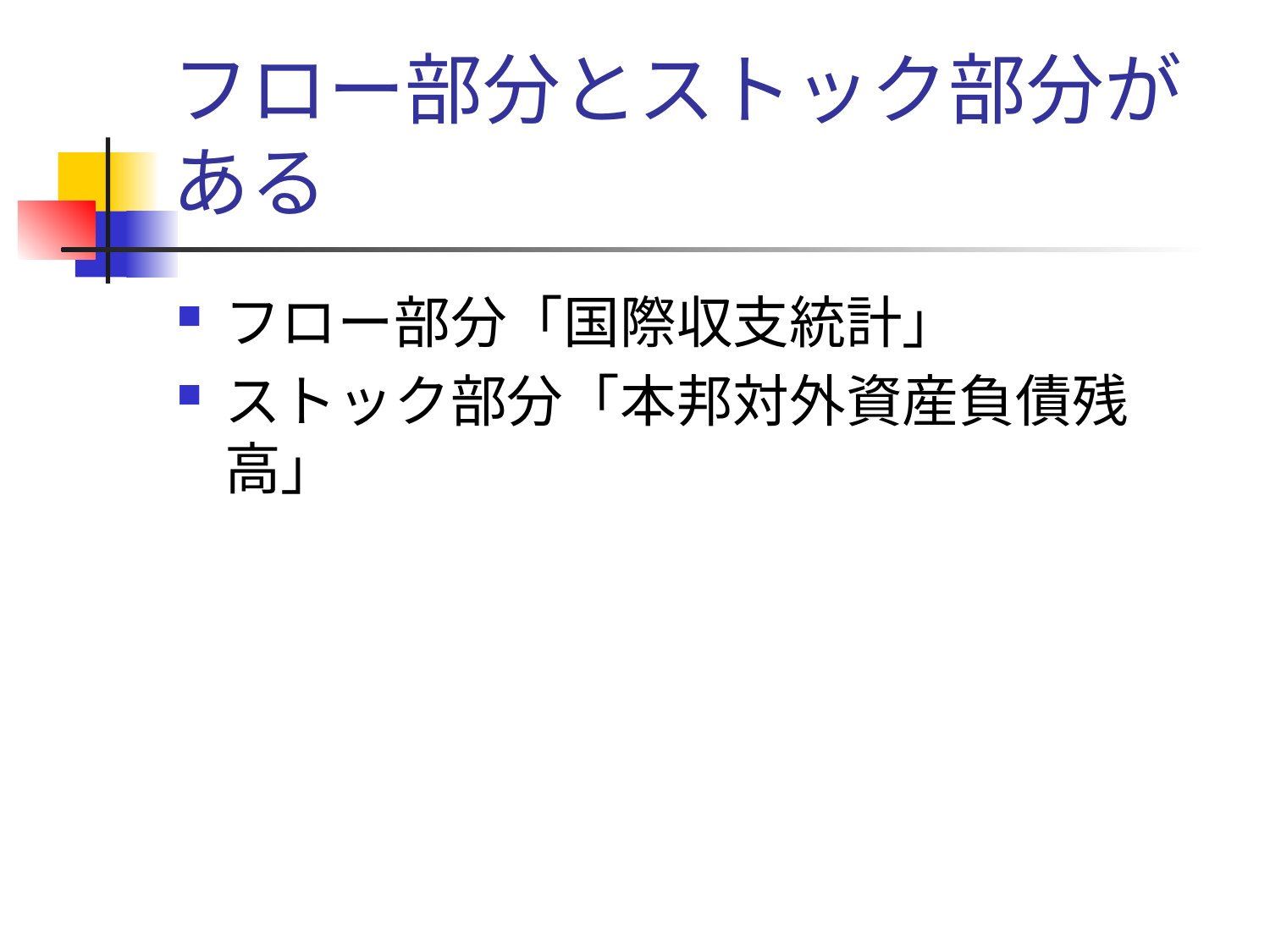

# フロー部分とストック部分がある
フロー部分「国際収支統計」
ストック部分「本邦対外資産負債残高」